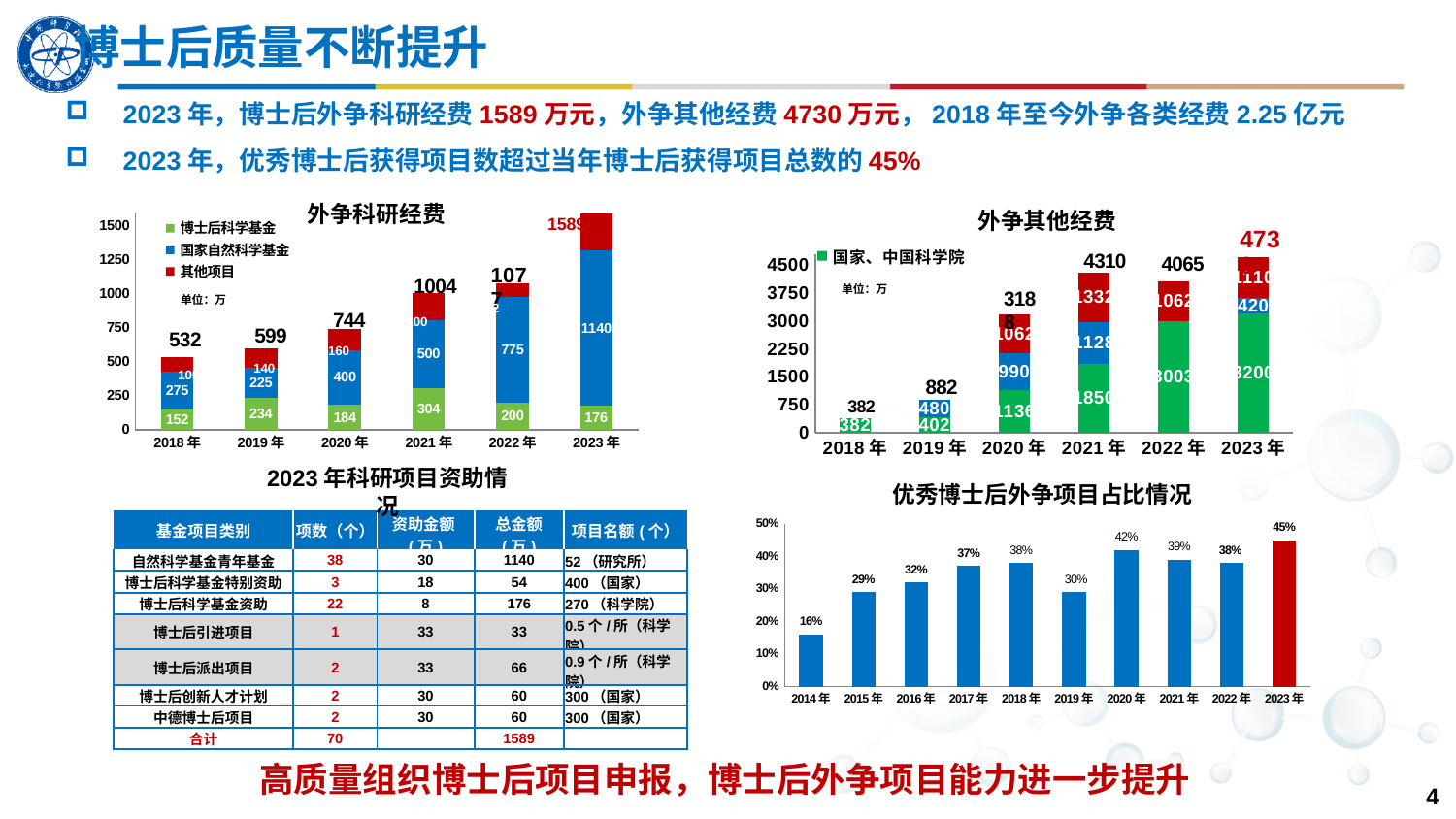

博士后质量不断提升

4
2023年，博士后外争科研经费1589万元，外争其他经费4730万元，2018年至今外争各类经费2.25亿元
2023年，优秀博士后获得项目数超过当年博士后获得项目总数的45%

### Chart

| Category | 国家、中国科学院 | 省支持 | 市支持 |
|---|---|---|---|
| 2018年 | 382.0 | None | None |
| 2019年 | 402.0 | 480.0 | None |
| 2020年 | 1136.0 | 990.0 | 1062.0 |
| 2021年 | 1850.0 | 1128.0 | 1332.0 |
| 2022年 | 3003.0 | None | 1062.0 |
| 2023年 | 3200.0 | 420.0 | 1110.0 |
外争科研经费
外争其他经费
1589

### Chart

| Category | 博士后科学基金 | 国家自然科学基金 | 其他项目 |
|---|---|---|---|
| 2018年 | 152.0 | 275.0 | 105.0 |
| 2019年 | 234.0 | 225.0 | 140.0 |
| 2020年 | 184.0 | 400.0 | 160.0 |
| 2021年 | 304.0 | 500.0 | 200.0 |
| 2022年 | 200.0 | 775.0 | 102.0 |
| 2023年 | 176.0 | 1140.0 | 273.0 |
273
单位：万
单位：万
102
200
160
140
105
2023年科研项目资助情况
优秀博士后外争项目占比情况

### Chart

| Category | 申请时人均文章数 |
|---|---|
| 2014年 | 0.16 |
| 2015年 | 0.29 |
| 2016年 | 0.32 |
| 2017年 | 0.37 |
| 2018年 | 0.38 |
| 2019年 | 0.29 |
| 2020年 | 0.42 |
| 2021年 | 0.39 |
| 2022年 | 0.38 |
| 2023年 | 0.45 |
| 基金项目类别 | 项数（个） | 资助金额(万) | 总金额 (万) | 项目名额(个） |
| --- | --- | --- | --- | --- |
| 自然科学基金青年基金 | 38 | 30 | 1140 | 52（研究所） |
| 博士后科学基金特别资助 | 3 | 18 | 54 | 400（国家） |
| 博士后科学基金资助 | 22 | 8 | 176 | 270（科学院） |
| 博士后引进项目 | 1 | 33 | 33 | 0.5个/所（科学院） |
| 博士后派出项目 | 2 | 33 | 66 | 0.9个/所（科学院） |
| 博士后创新人才计划 | 2 | 30 | 60 | 300（国家） |
| 中德博士后项目 | 2 | 30 | 60 | 300（国家） |
| 合计 | 70 |  | 1589 |  |
高质量组织博士后项目申报，博士后外争项目能力进一步提升
4